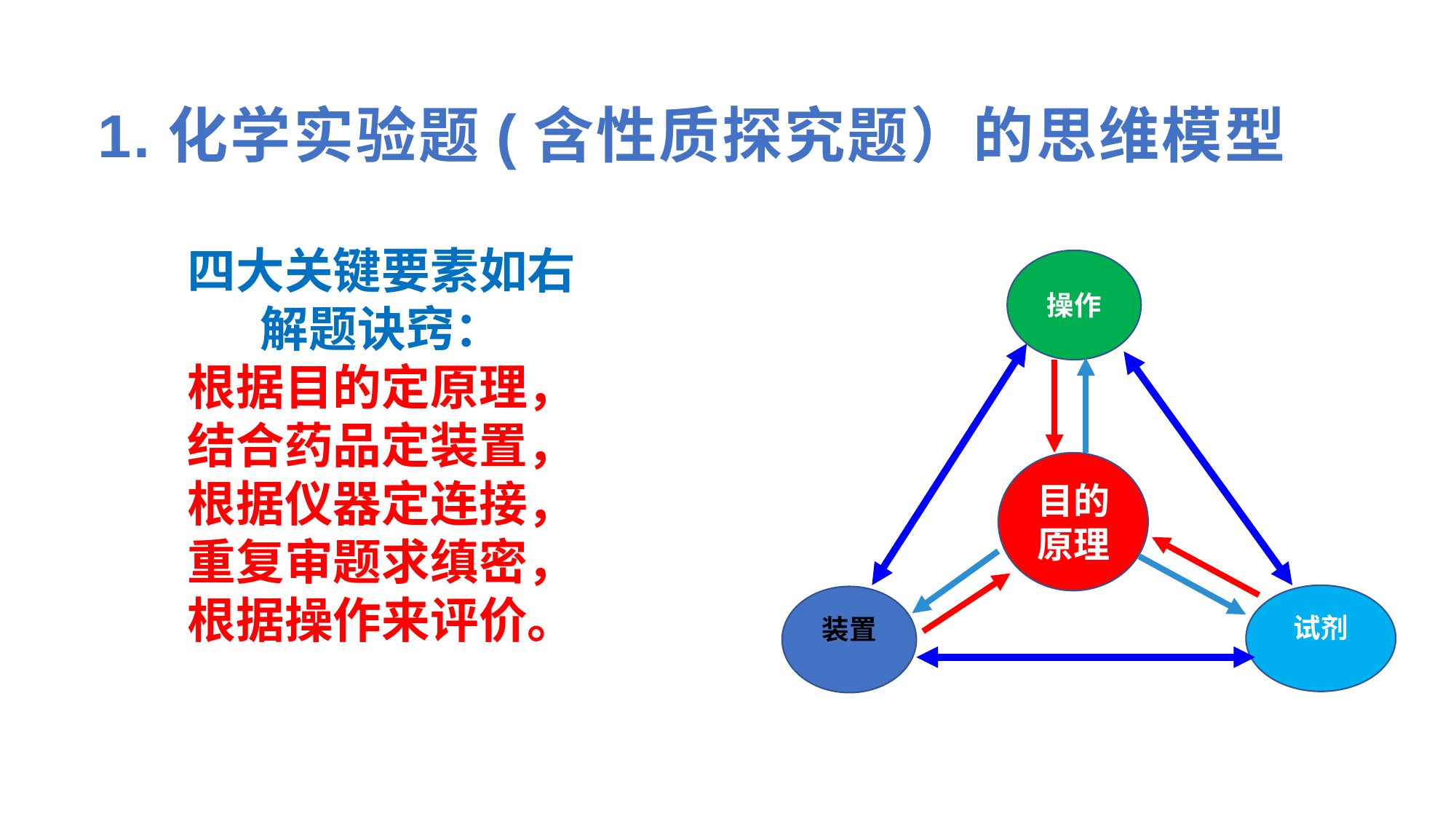

1.化学实验题(含性质探究题）的思维模型
四大关键要素如右
解题诀窍：
根据目的定原理，
结合药品定装置，
根据仪器定连接，
重复审题求缜密，
根据操作来评价。
操作
目的
原理
试剂

装置